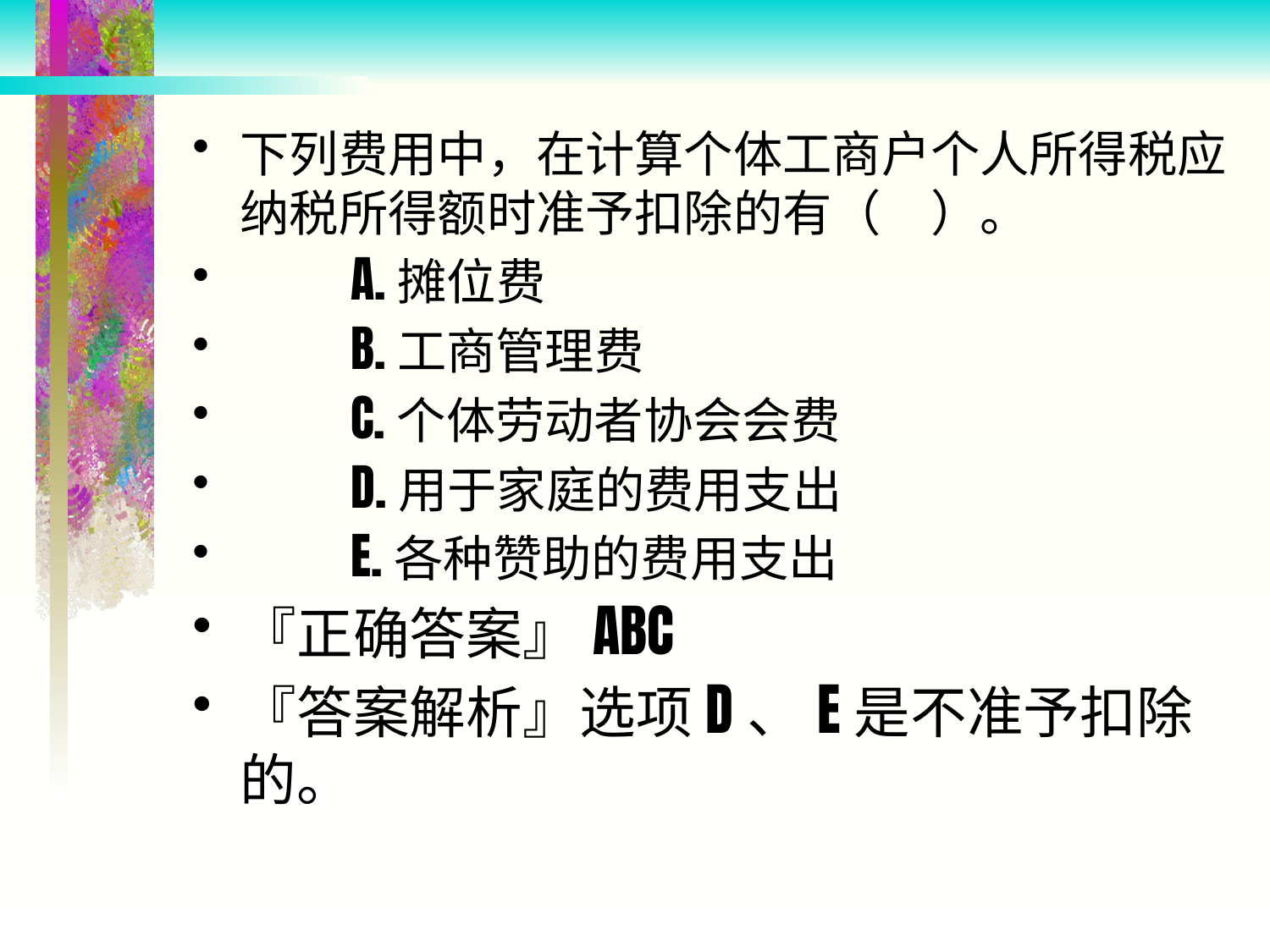

下列费用中，在计算个体工商户个人所得税应纳税所得额时准予扣除的有（　）。
　　A.摊位费
　　B.工商管理费
　　C.个体劳动者协会会费
　　D.用于家庭的费用支出
　　E.各种赞助的费用支出
『正确答案』ABC
『答案解析』选项D、E是不准予扣除的。